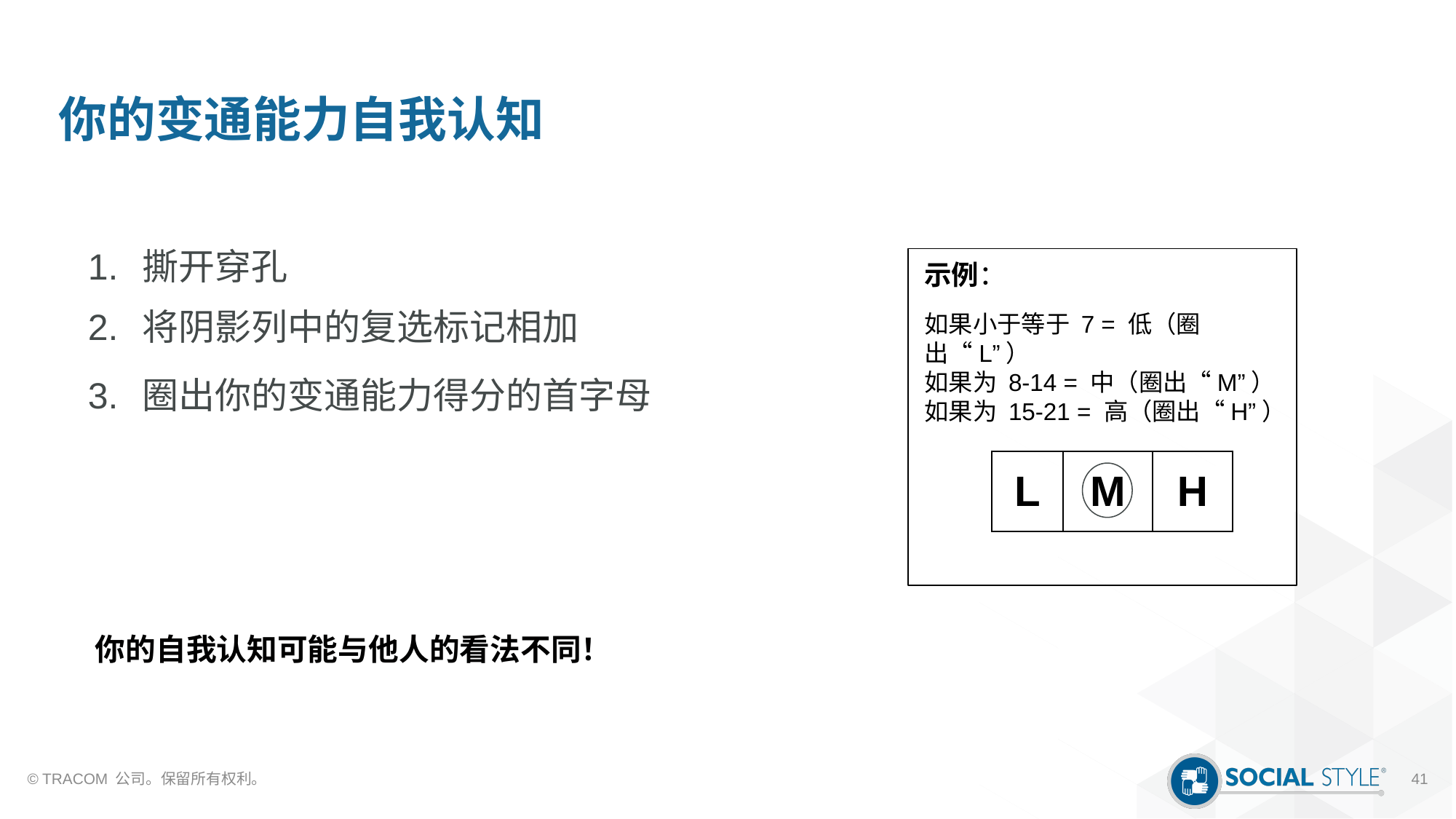

# 你的变通能力自我认知

撕开穿孔
将阴影列中的复选标记相加
圈出你的变通能力得分的首字母

示例：

如果小于等于 7 = 低（圈出“L”）
如果为 8-14 = 中（圈出“M”）
如果为 15-21 = 高（圈出“H”）
| L | M | H |
| --- | --- | --- |

你的自我认知可能与他人的看法不同！
© TRACOM 公司。保留所有权利。
41